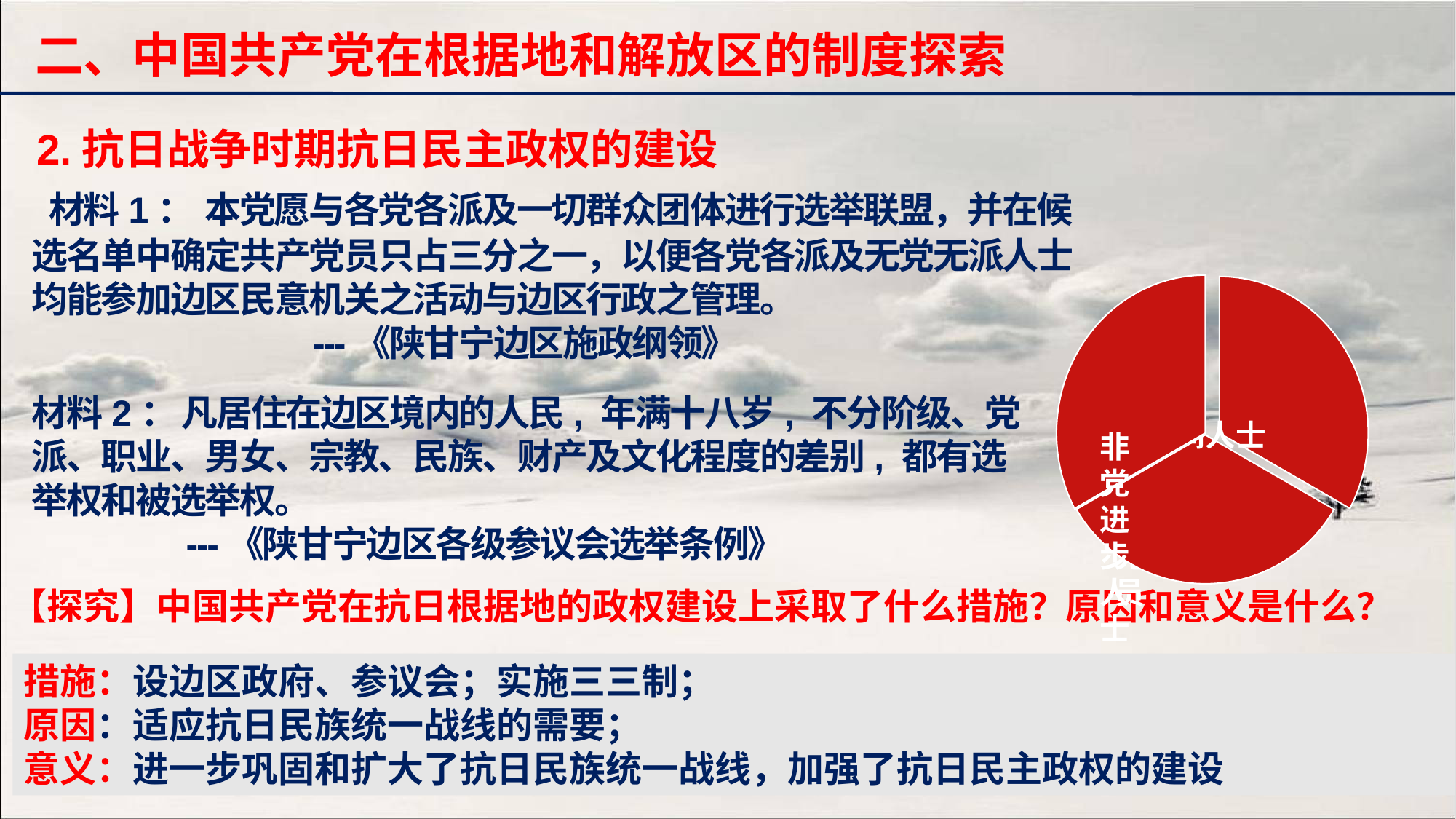

二、中国共产党在根据地和解放区的制度探索
2.抗日战争时期抗日民主政权的建设
 材料1： 本党愿与各党各派及一切群众团体进行选举联盟，并在候选名单中确定共产党员只占三分之一，以便各党各派及无党无派人士均能参加边区民意机关之活动与边区行政之管理。
                                 ---《陕甘宁边区施政纲领》
共产党员
中间人士
非党进步人士
材料2： 凡居住在边区境内的人民, 年满十八岁, 不分阶级、党派、职业、男女、宗教、民族、财产及文化程度的差别, 都有选举权和被选举权。
                  ---《陕甘宁边区各级参议会选举条例》
【探究】中国共产党在抗日根据地的政权建设上采取了什么措施？原因和意义是什么？
措施：设边区政府、参议会；实施三三制；
原因：适应抗日民族统一战线的需要；
意义：进一步巩固和扩大了抗日民族统一战线，加强了抗日民主政权的建设